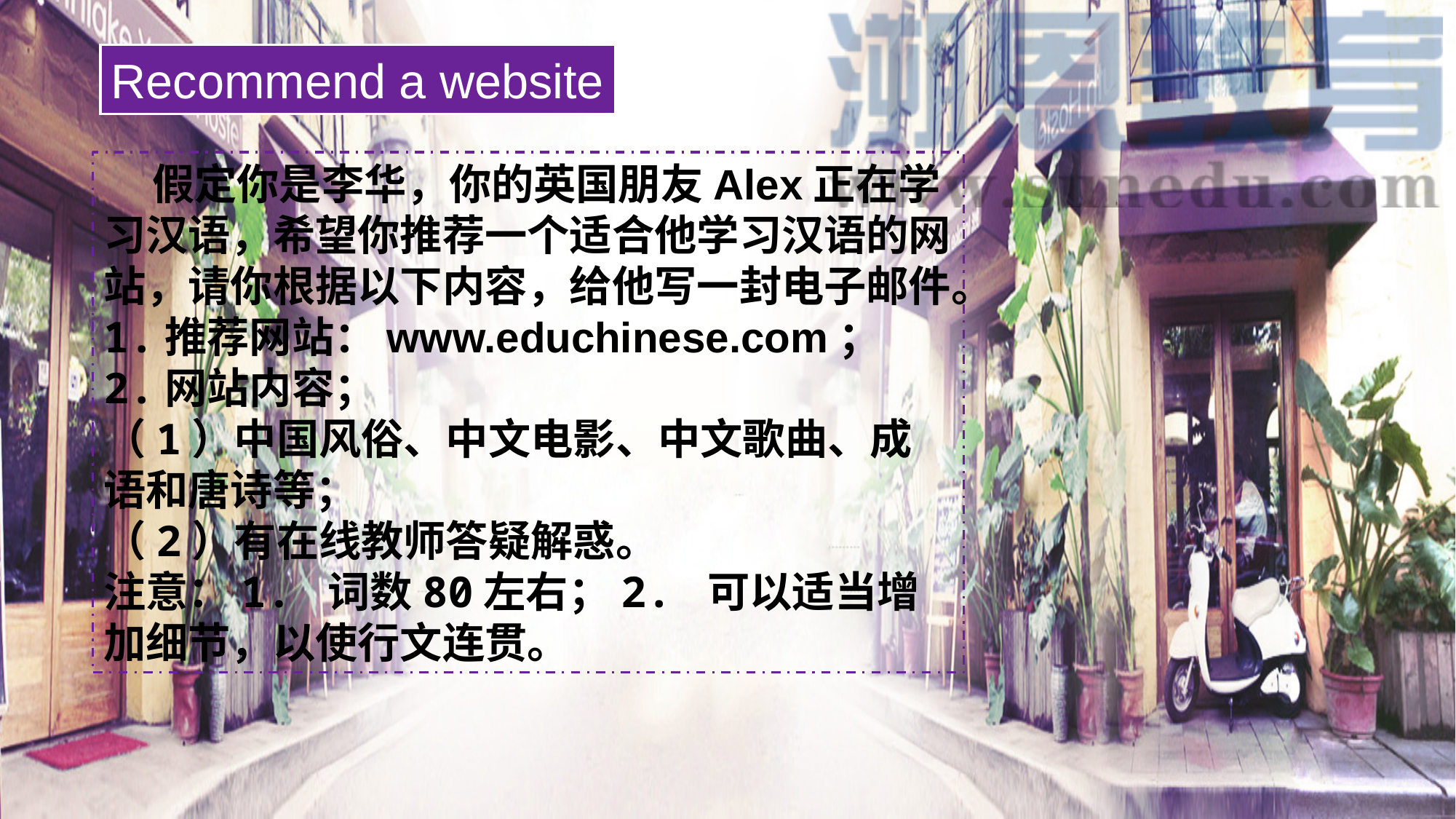

Recommend a website
    假定你是李华，你的英国朋友Alex正在学习汉语，希望你推荐一个适合他学习汉语的网站，请你根据以下内容，给他写一封电子邮件。
1.推荐网站：www.educhinese.com；
2.网站内容；
（1）中国风俗、中文电影、中文歌曲、成语和唐诗等；
（2）有在线教师答疑解惑。
注意：1. 词数80左右；2. 可以适当增加细节，以使行文连贯。